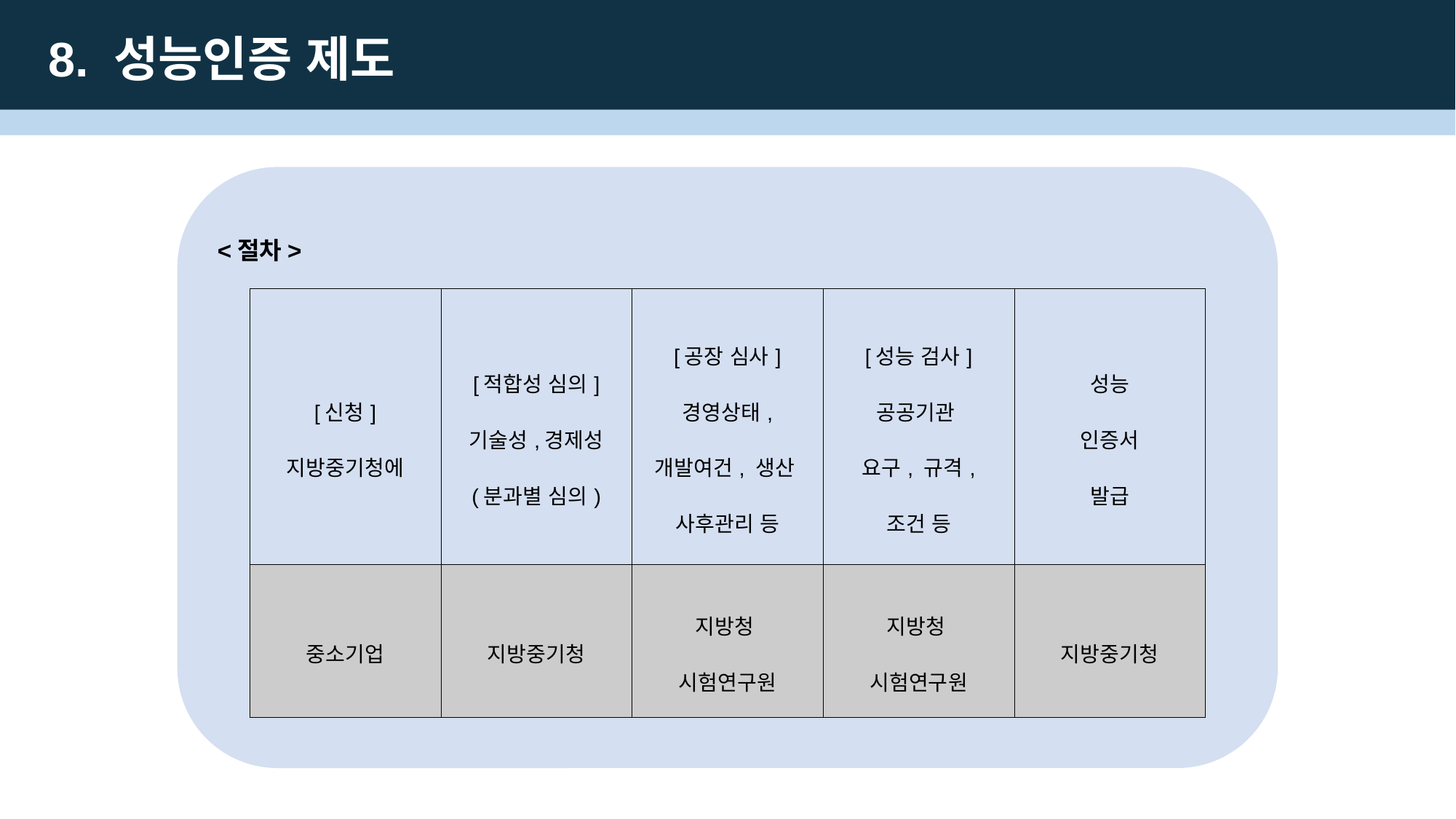

8. 성능인증 제도

<절차>

| [신청] 지방중기청에 | [적합성 심의] 기술성,경제성 (분과별 심의) | [공장 심사] 경영상태, 개발여건, 생산 사후관리 등 | [성능 검사] 공공기관 요구, 규격, 조건 등 | 성능 인증서 발급 |
| --- | --- | --- | --- | --- |
| 중소기업 | 지방중기청 | 지방청 시험연구원 | 지방청 시험연구원 | 지방중기청 |